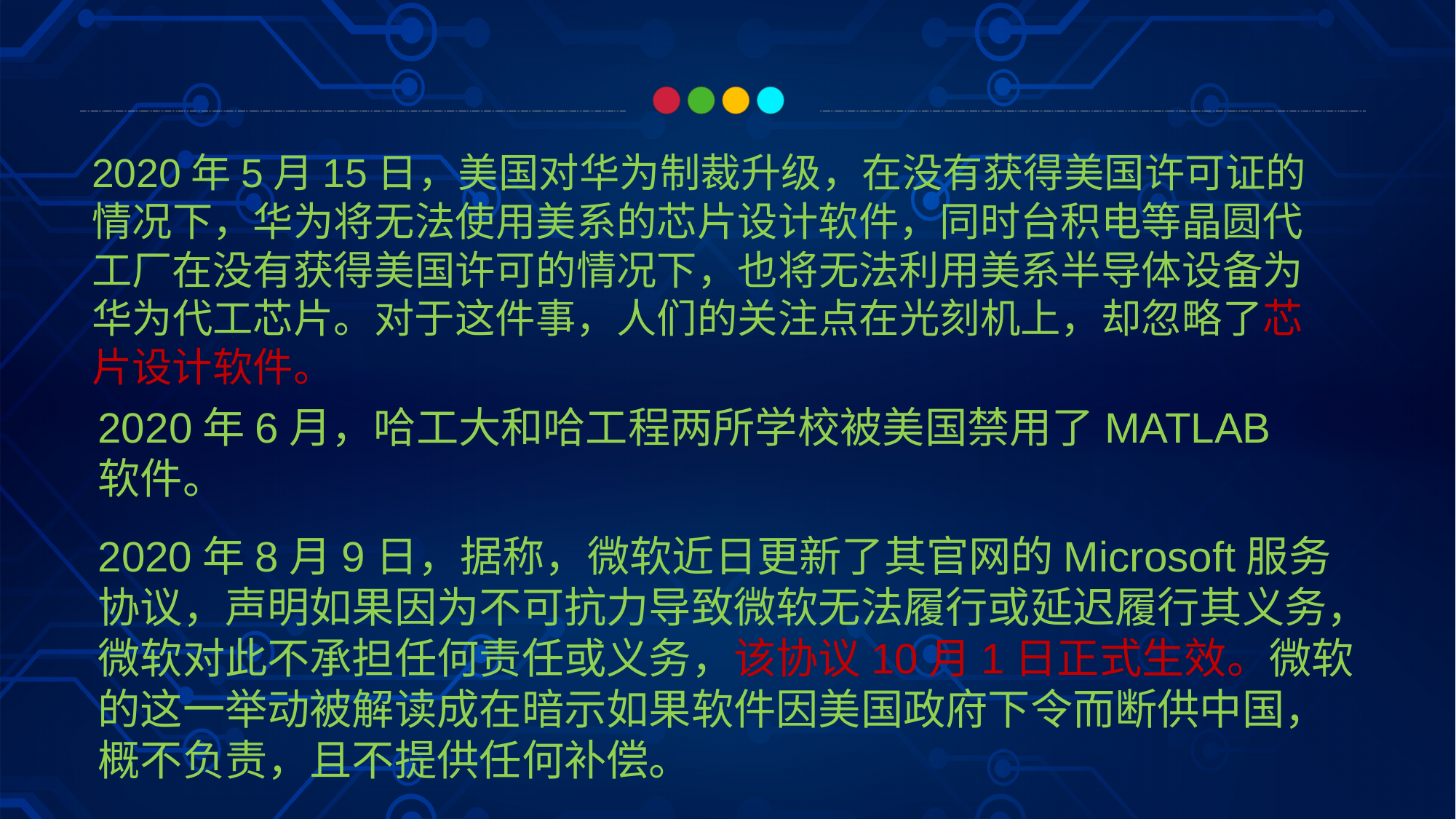

2020年5月15日，美国对华为制裁升级，在没有获得美国许可证的情况下，华为将无法使用美系的芯片设计软件，同时台积电等晶圆代工厂在没有获得美国许可的情况下，也将无法利用美系半导体设备为华为代工芯片。对于这件事，人们的关注点在光刻机上，却忽略了芯片设计软件。
2020年6月，哈工大和哈工程两所学校被美国禁用了MATLAB软件。
2020年8月9日，据称，微软近日更新了其官网的Microsoft服务协议，声明如果因为不可抗力导致微软无法履行或延迟履行其义务，微软对此不承担任何责任或义务，该协议10月1日正式生效。微软的这一举动被解读成在暗示如果软件因美国政府下令而断供中国，概不负责，且不提供任何补偿。